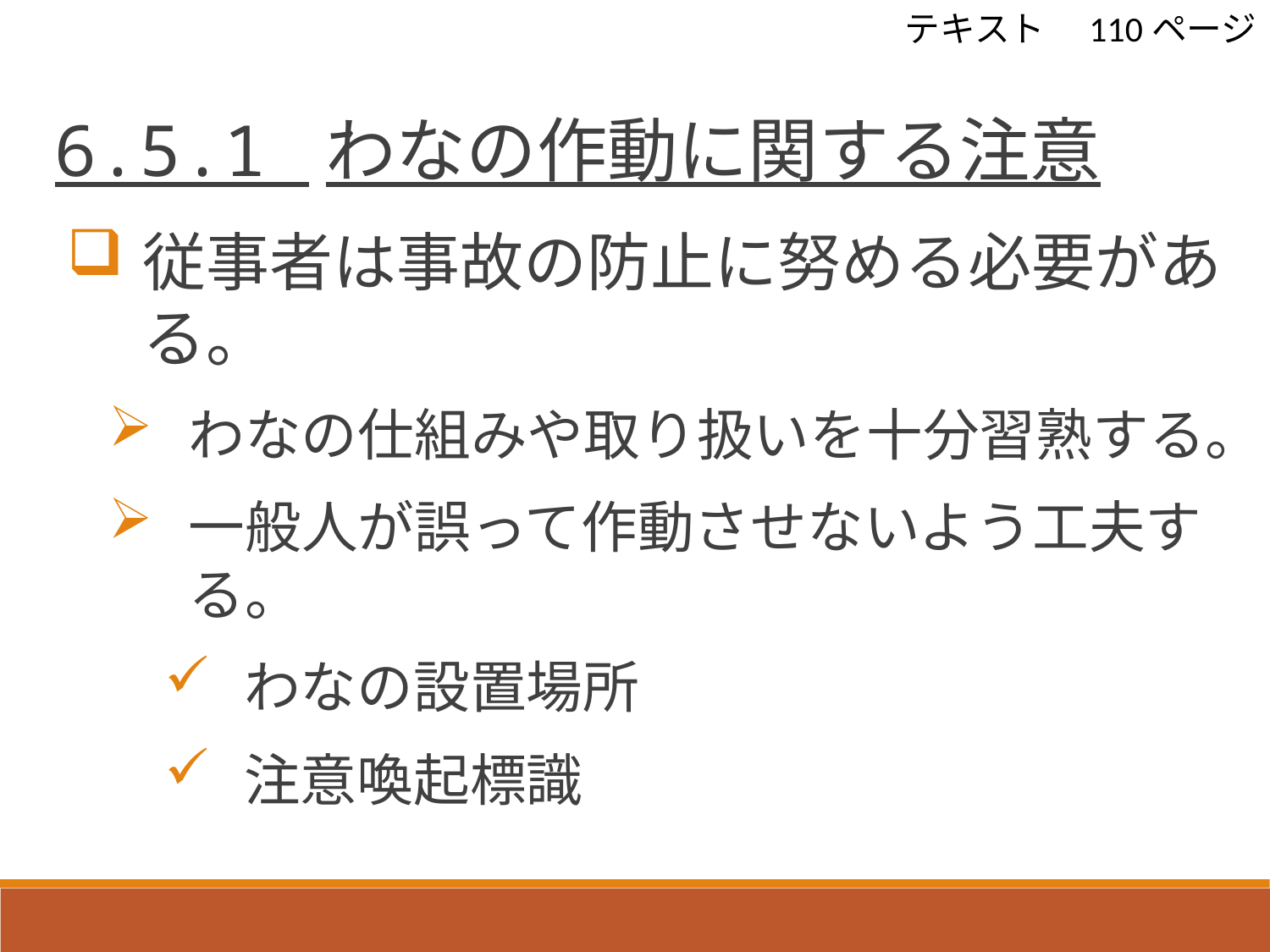

テキスト　110ページ
 6.5.1 わなの作動に関する注意
従事者は事故の防止に努める必要がある。
わなの仕組みや取り扱いを十分習熟する。
一般人が誤って作動させないよう工夫する。
わなの設置場所
注意喚起標識